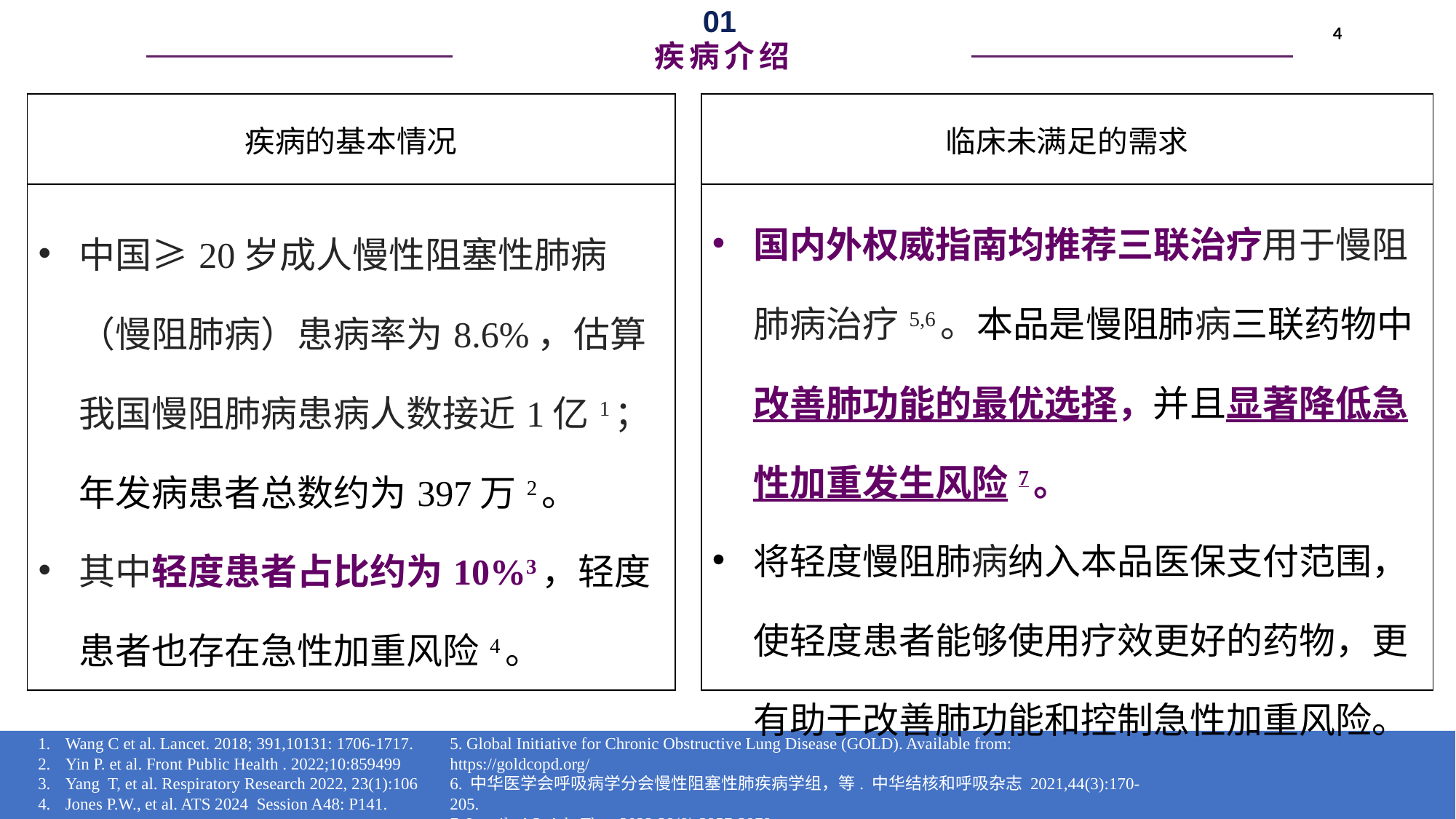

01
疾病介绍
4
| 疾病的基本情况 |  | 临床未满足的需求 |
| --- | --- | --- |
| 中国≥20岁成人慢性阻塞性肺病（慢阻肺病）患病率为8.6%，估算我国慢阻肺病患病人数接近1亿1；年发病患者总数约为397万2。 其中轻度患者占比约为10%3，轻度患者也存在急性加重风险4。 |  | 国内外权威指南均推荐三联治疗用于慢阻肺病治疗5,6。本品是慢阻肺病三联药物中改善肺功能的最优选择，并且显著降低急性加重发生风险7。 将轻度慢阻肺病纳入本品医保支付范围，使轻度患者能够使用疗效更好的药物，更有助于改善肺功能和控制急性加重风险。 |
Wang C et al. Lancet. 2018; 391,10131: 1706-1717.
Yin P. et al. Front Public Health . 2022;10:859499
Yang  T, et al. Respiratory Research 2022, 23(1):106
Jones P.W., et al. ATS 2024  Session A48: P141.
5. Global Initiative for Chronic Obstructive Lung Disease (GOLD). Available from: https://goldcopd.org/
6. 中华医学会呼吸病学分会慢性阻塞性肺疾病学组，等. 中华结核和呼吸杂志 2021,44(3):170-205.
7. Ismaila AS. Adv Ther. 2022;39(9):3957-3978.